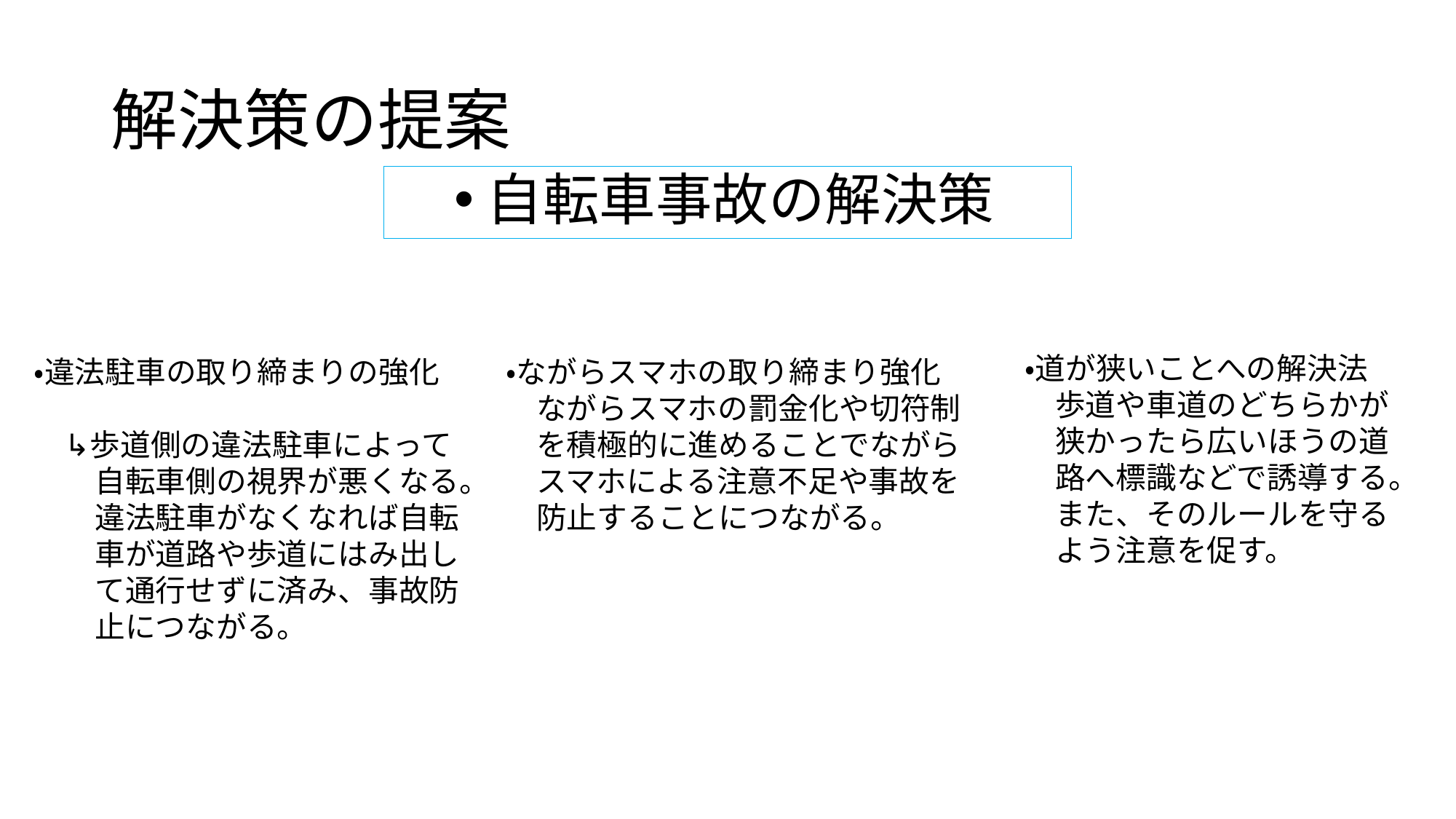

# 解決策の提案
自転車事故の解決策
・道が狭いことへの解決法
　歩道や車道のどちらかが
　狭かったら広いほうの道
　路へ標識などで誘導する。
　また、そのルールを守る
　よう注意を促す。
・違法駐車の取り締まりの強化

　↳歩道側の違法駐車によって
　　自転車側の視界が悪くなる。
　　違法駐車がなくなれば自転
　　車が道路や歩道にはみ出し
　　て通行せずに済み、事故防
　　止につながる。
・ながらスマホの取り締まり強化
　ながらスマホの罰金化や切符制
　を積極的に進めることでながら
　スマホによる注意不足や事故を
　防止することにつながる。